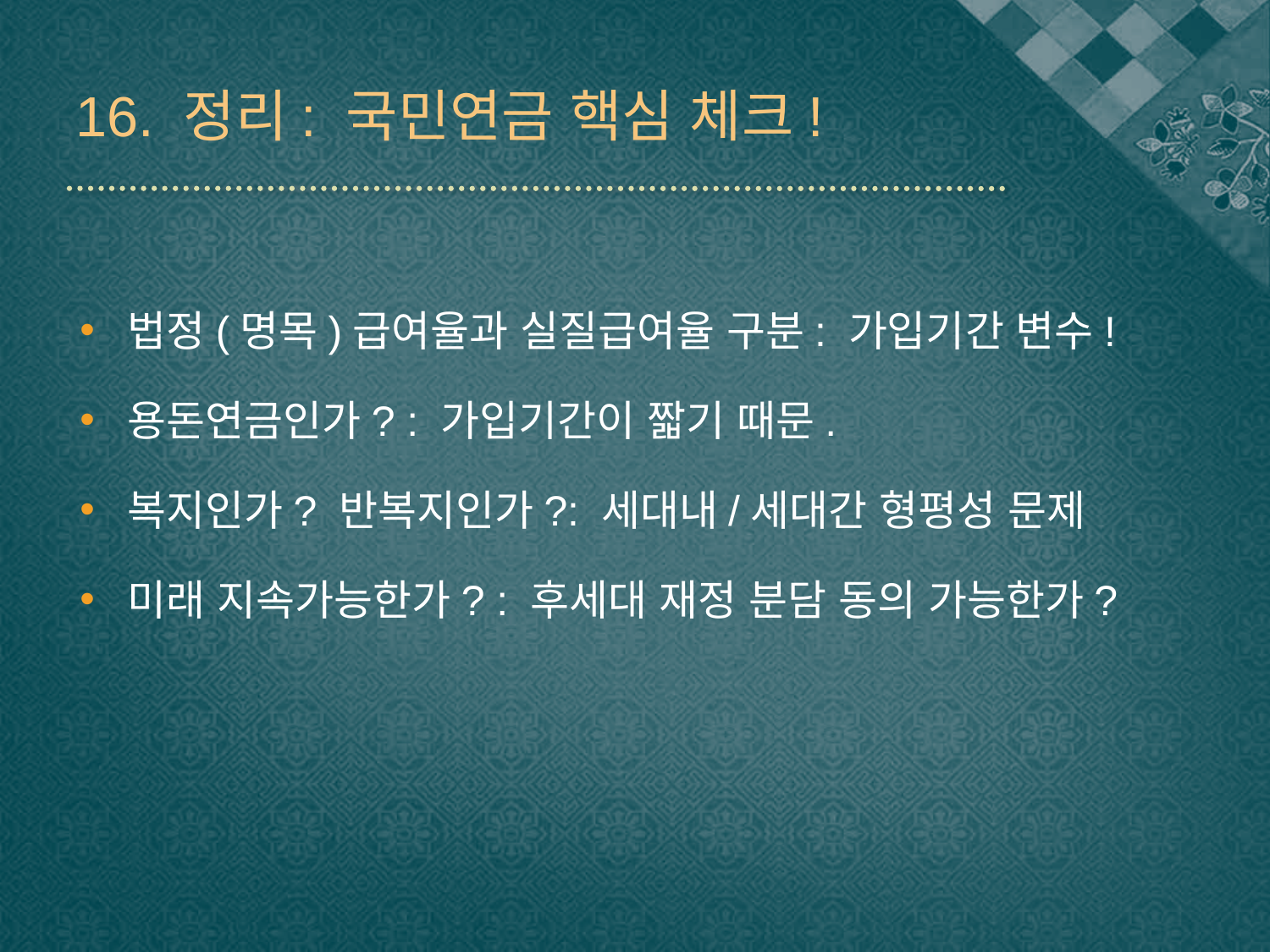

# 16. 정리: 국민연금 핵심 체크!

법정(명목)급여율과 실질급여율 구분: 가입기간 변수!
용돈연금인가? : 가입기간이 짧기 때문.
복지인가? 반복지인가?: 세대내/세대간 형평성 문제
미래 지속가능한가? : 후세대 재정 분담 동의 가능한가?